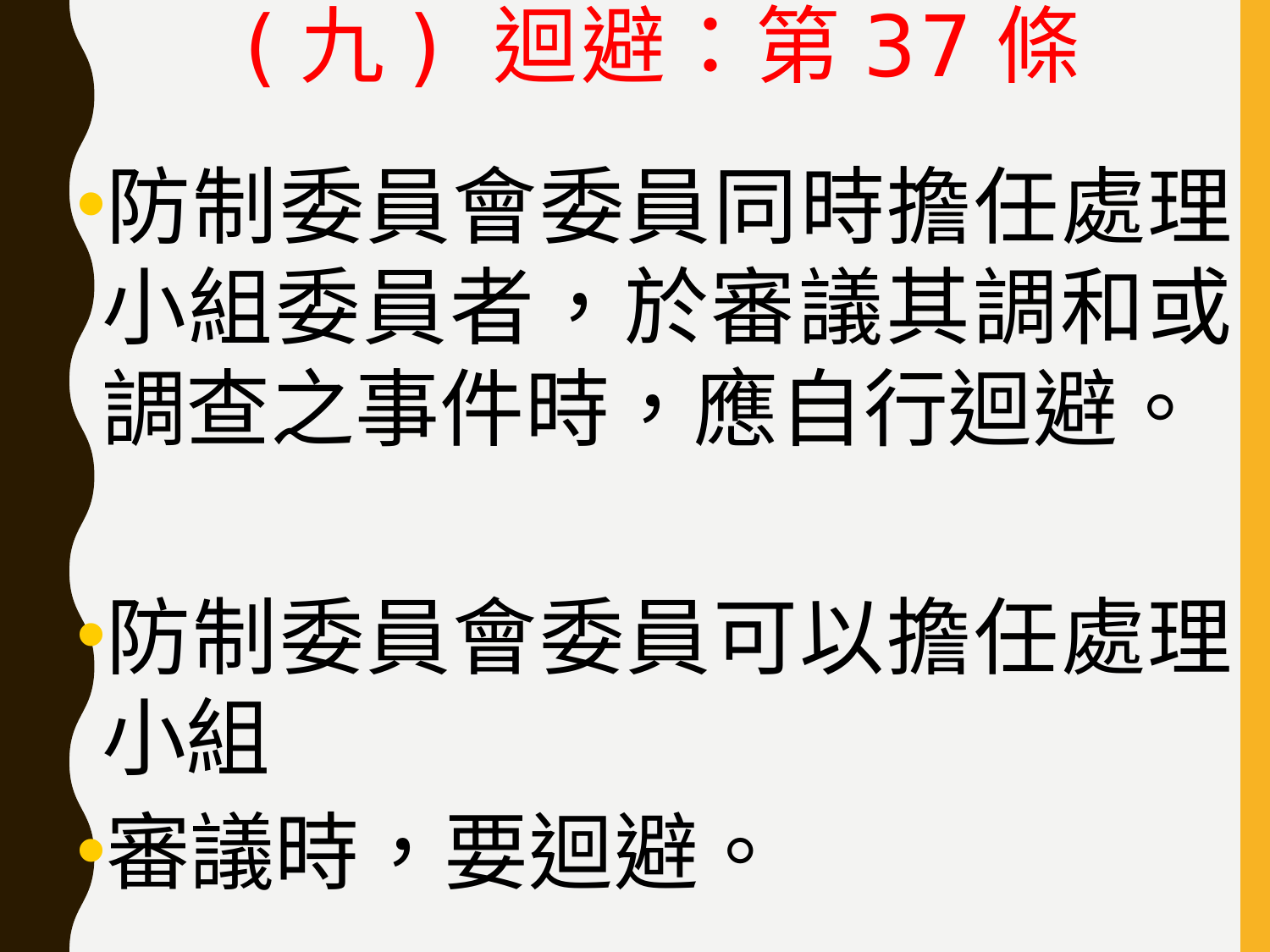

# (九) 迴避：第37條
防制委員會委員同時擔任處理小組委員者，於審議其調和或調查之事件時，應自行迴避。

防制委員會委員可以擔任處理小組
審議時，要迴避。